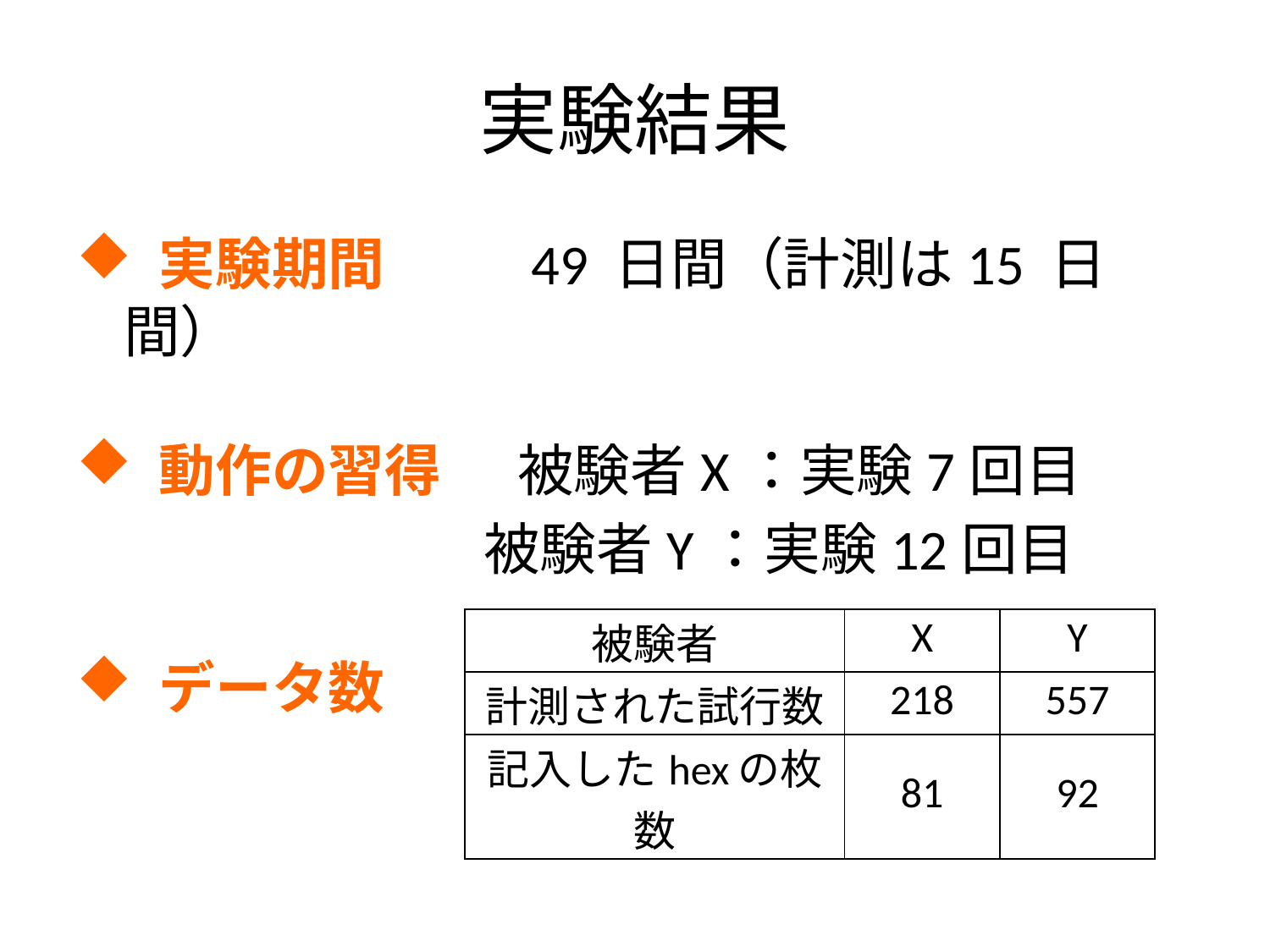

# 実験結果
 実験期間	 49 日間（計測は15 日間）

 動作の習得	 被験者X：実験7回目
			 被験者Y：実験12回目

 データ数

| 被験者 | X | Y |
| --- | --- | --- |
| 計測された試行数 | 218 | 557 |
| 記入したhexの枚数 | 81 | 92 |